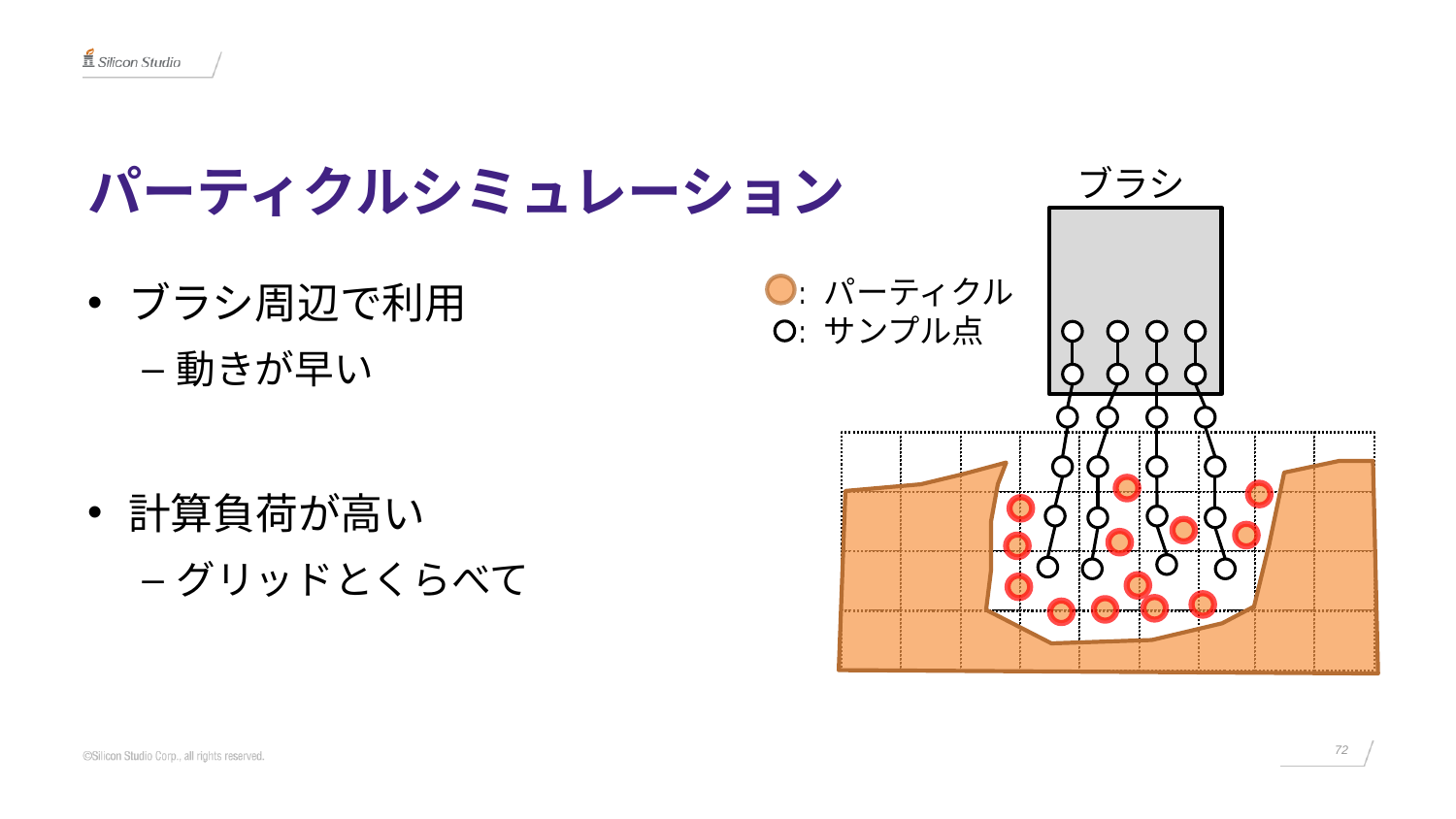

# パーティクルシミュレーション
ブラシ

ブラシ周辺で利用
動きが早い

計算負荷が高い
グリッドとくらべて
: パーティクル
: サンプル点

72